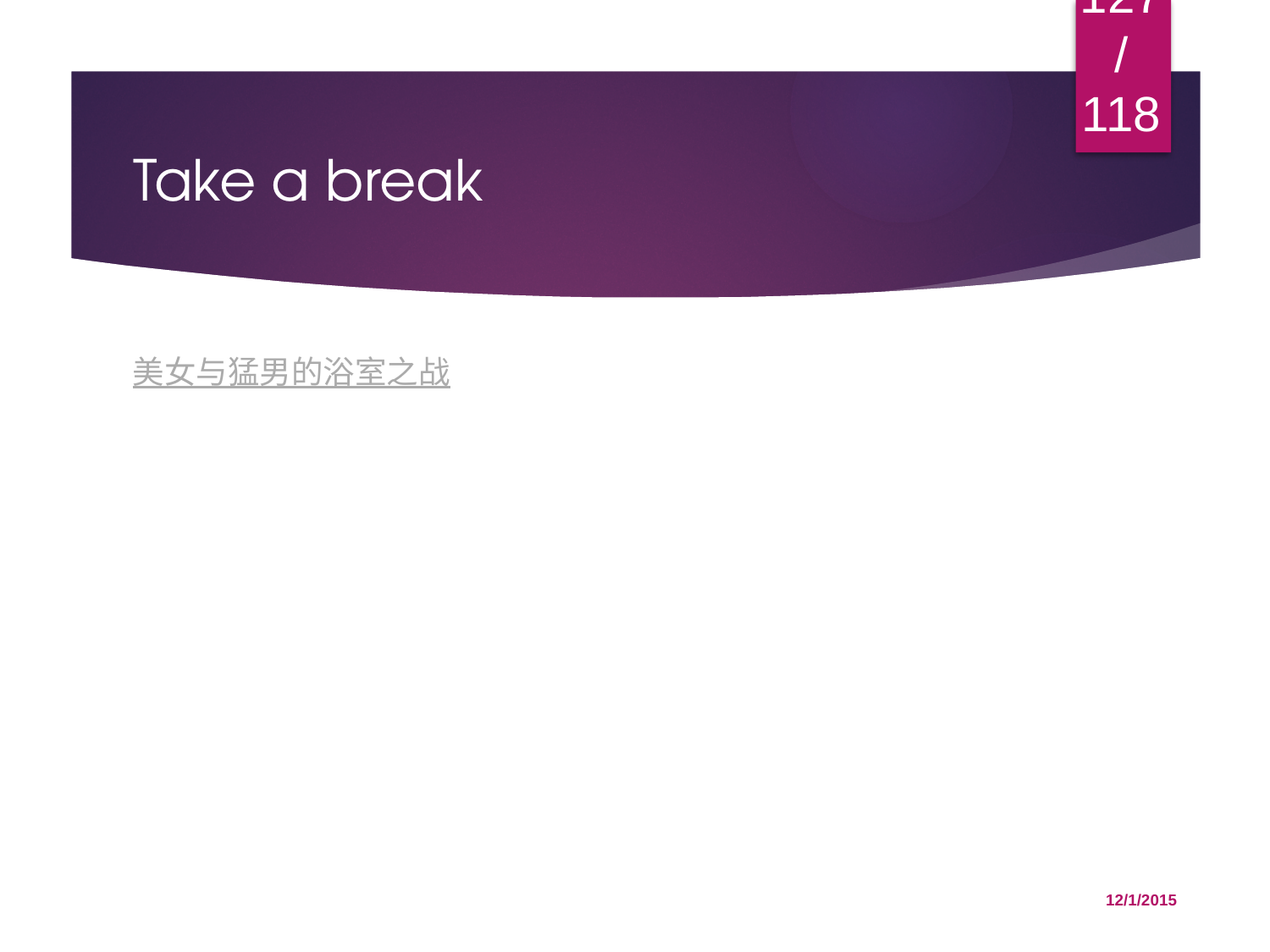

127/118
# Take a break
美女与猛男的浴室之战
12/1/2015